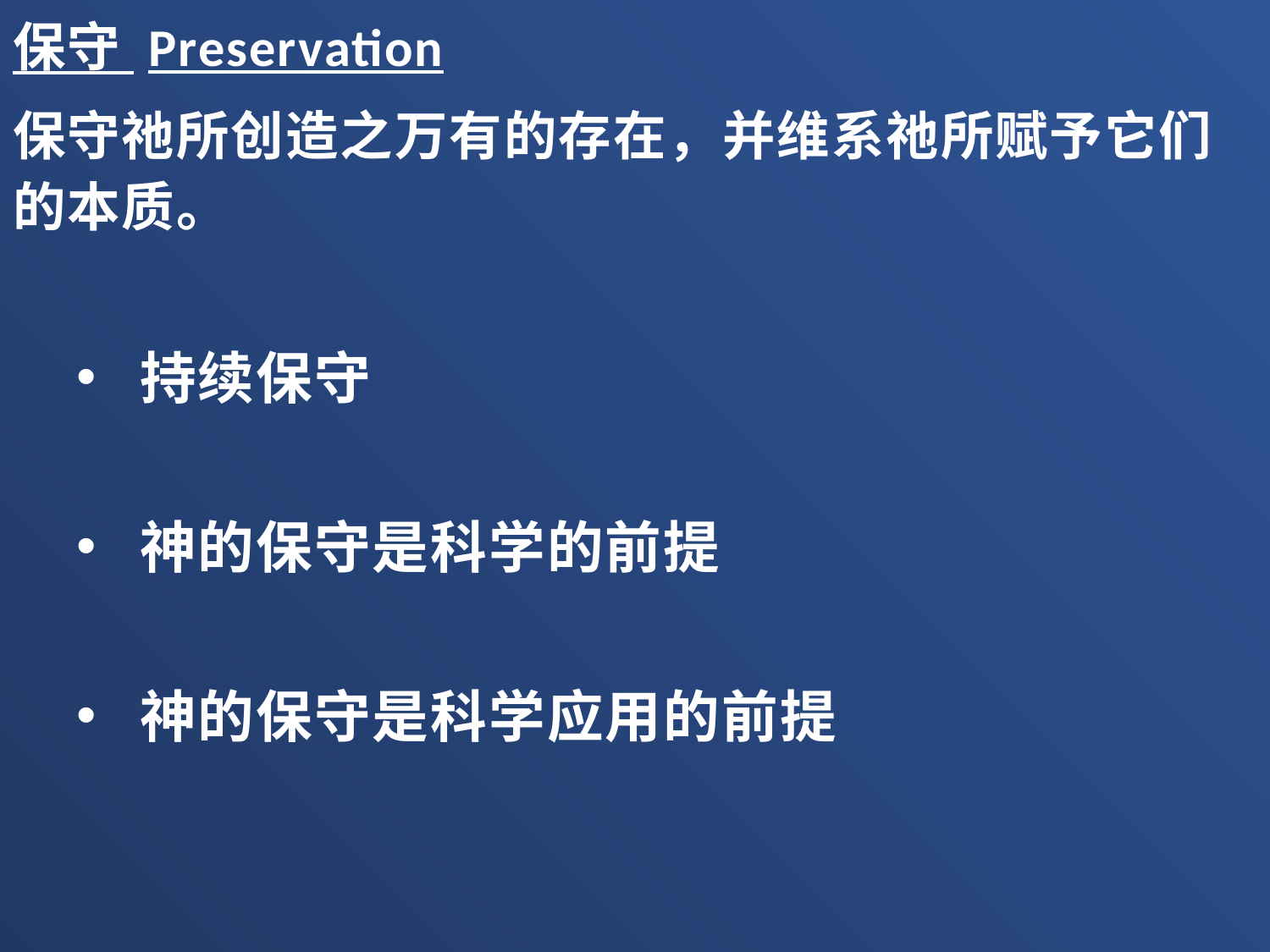

保守 Preservation
保守祂所创造之万有的存在，并维系祂所赋予它们的本质。

持续保守

神的保守是科学的前提

神的保守是科学应用的前提